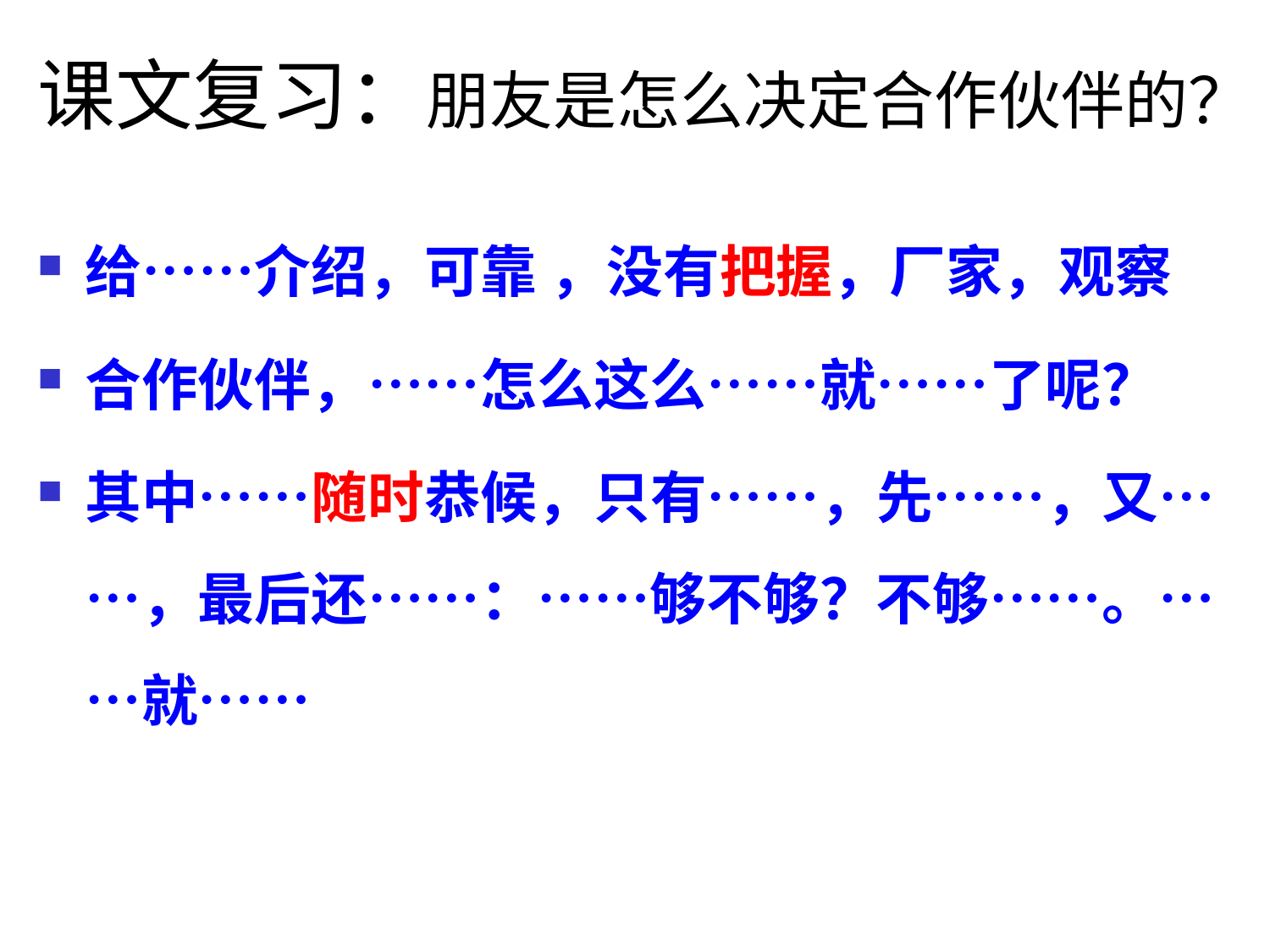

# 课文复习：朋友是怎么决定合作伙伴的？
给……介绍，可靠 ，没有把握，厂家，观察
合作伙伴，……怎么这么……就……了呢？
其中……随时恭候，只有……，先……，又……，最后还……：……够不够？不够……。……就……